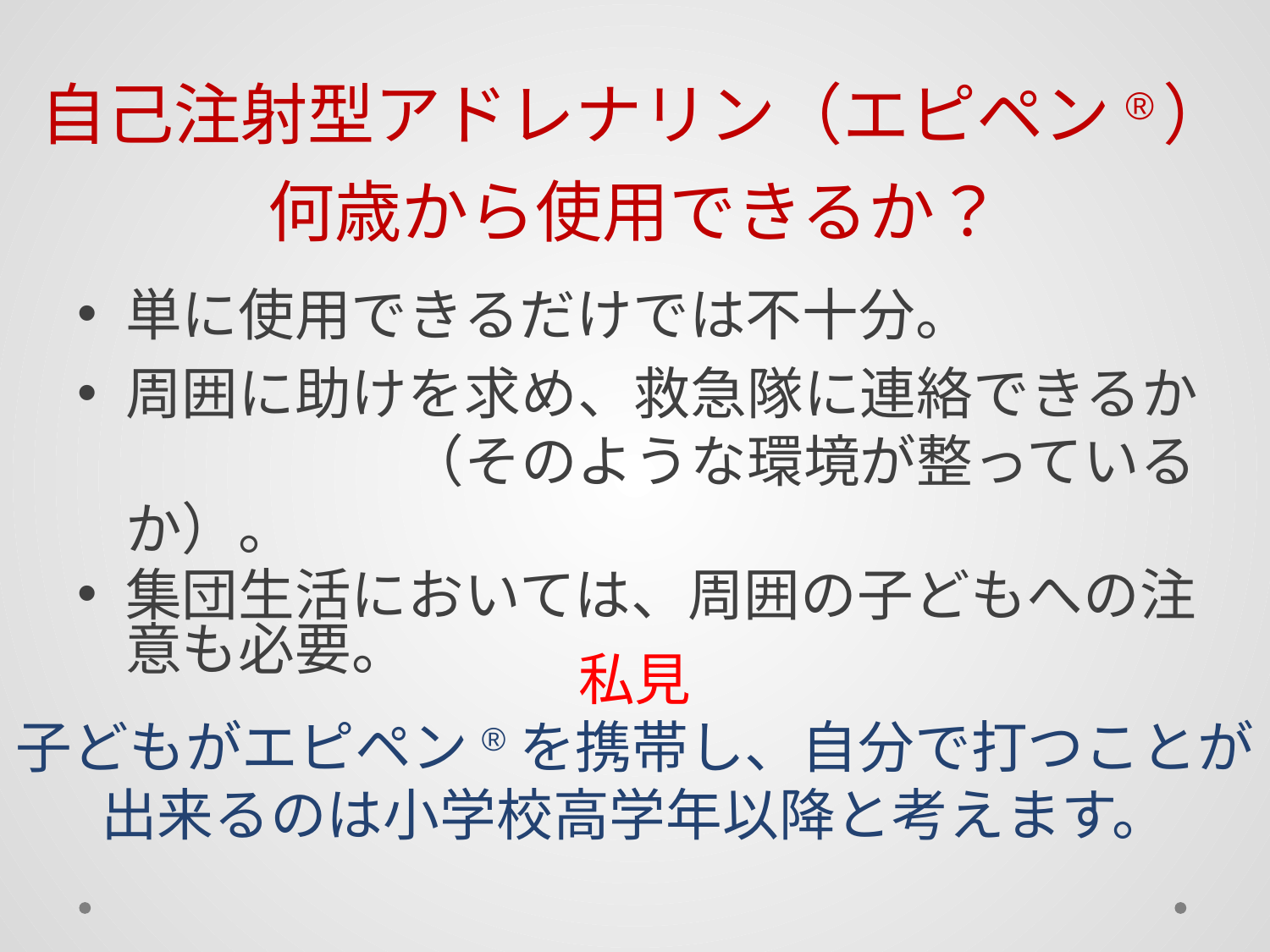

自己注射型アドレナリン（エピペン®）
何歳から使用できるか？
単に使用できるだけでは不十分。
周囲に助けを求め、救急隊に連絡できるか　　　　　（そのような環境が整っているか）。
集団生活においては、周囲の子どもへの注意も必要。
私見
子どもがエピペン®を携帯し、自分で打つことが
出来るのは小学校高学年以降と考えます。